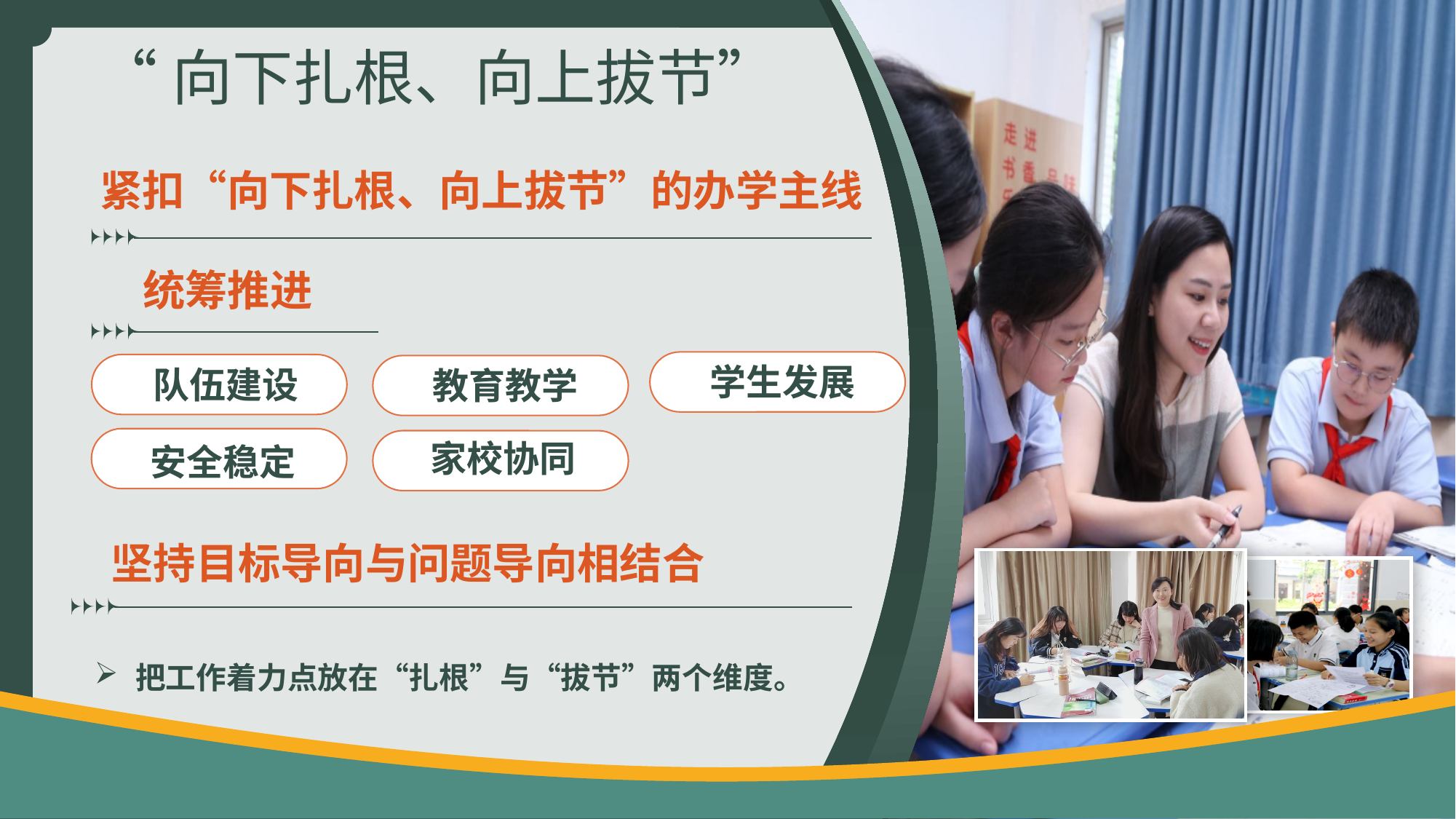

“向下扎根、向上拔节”
紧扣“向下扎根、向上拔节”的办学主线

统筹推进

学生发展

队伍建设
教育教学

家校协同

安全稳定
坚持目标导向与问题导向相结合

把工作着力点放在“扎根”与“拔节”两个维度。